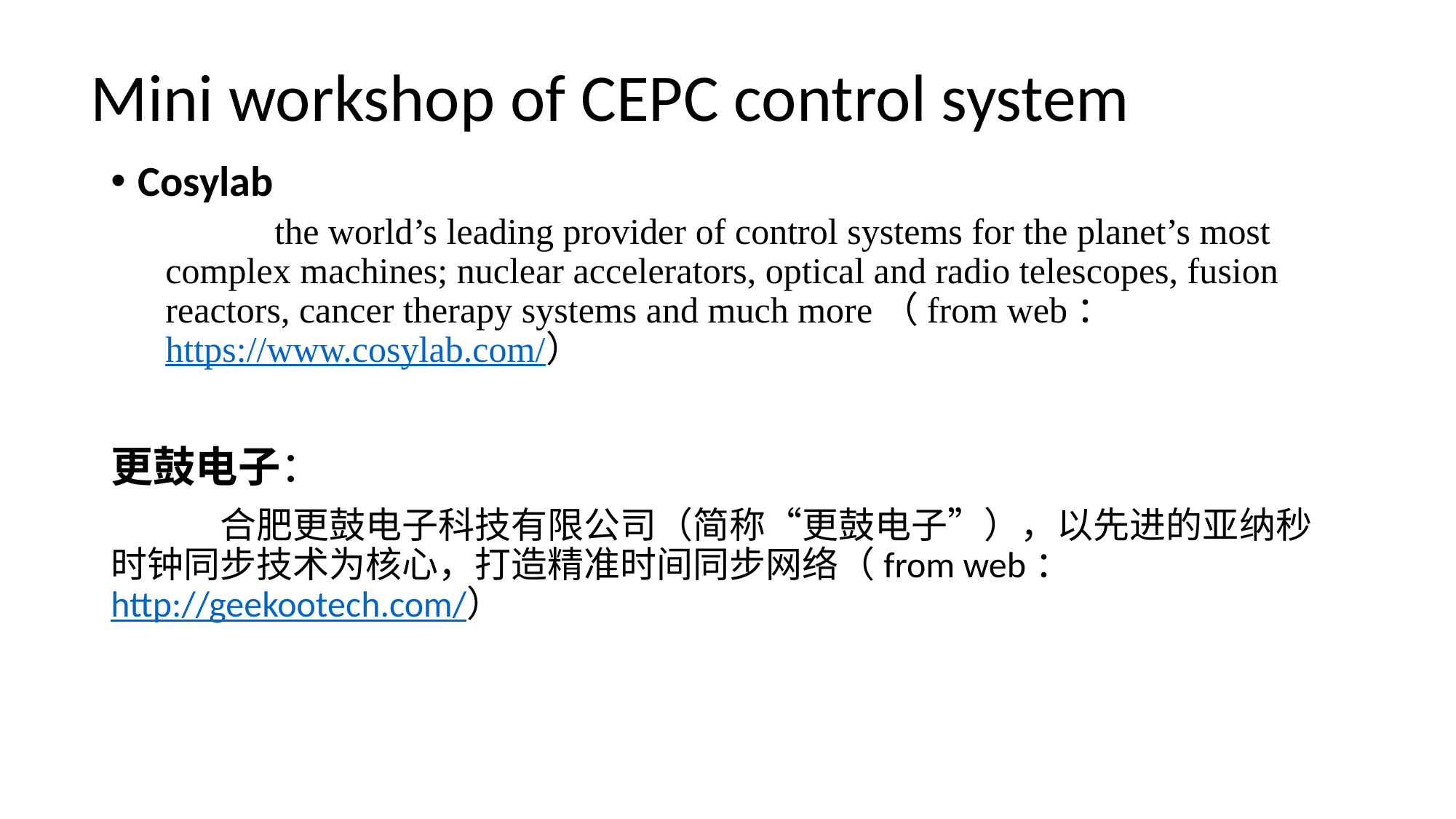

# Mini workshop of CEPC control system
Cosylab
	the world’s leading provider of control systems for the planet’s most complex machines; nuclear accelerators, optical and radio telescopes, fusion reactors, cancer therapy systems and much more（from web：https://www.cosylab.com/）

更鼓电子：
	合肥更鼓电子科技有限公司（简称“更鼓电子”），以先进的亚纳秒时钟同步技术为核心，打造精准时间同步网络（from web：http://geekootech.com/）